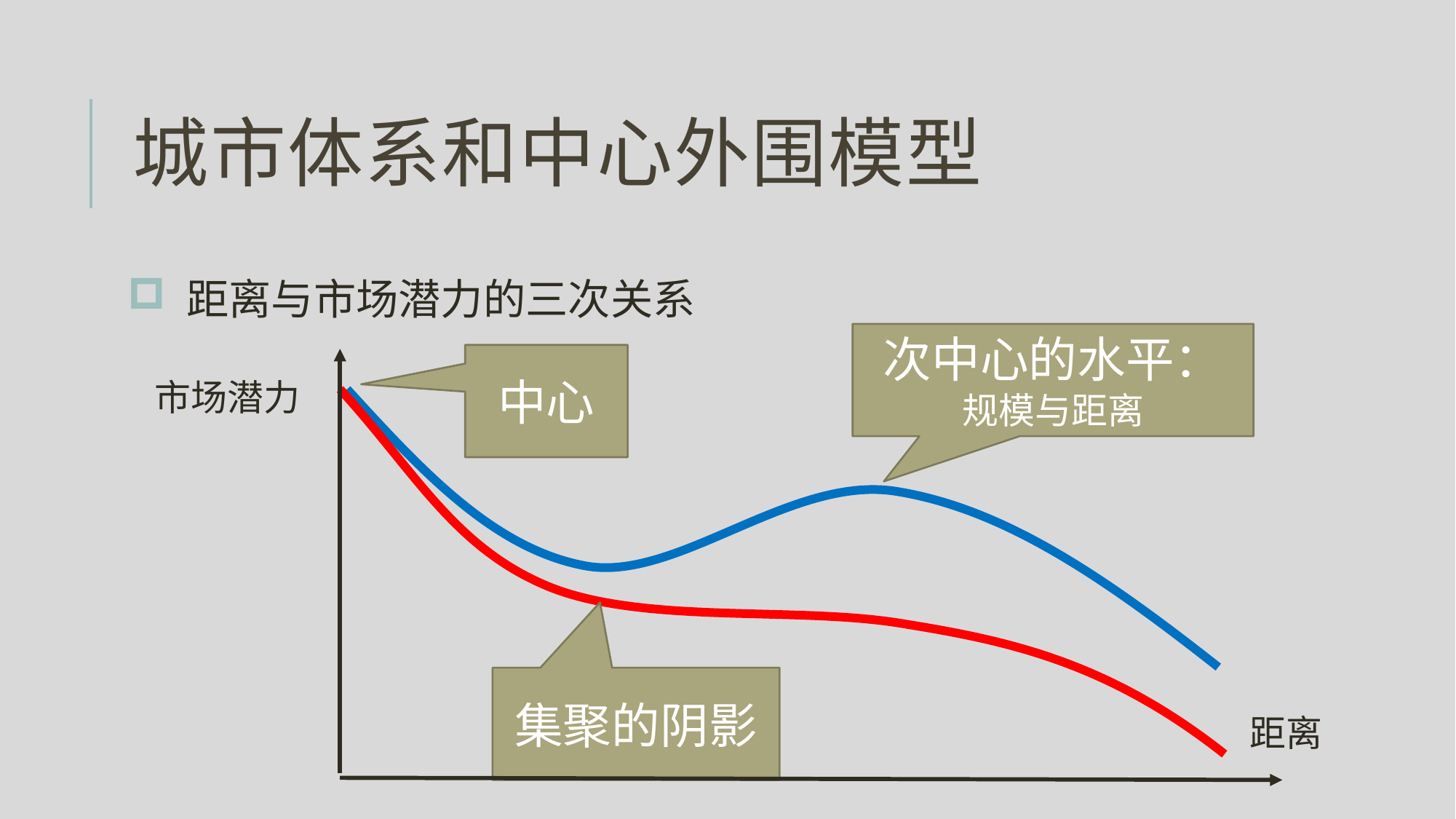

# 城市体系和中心外围模型
 距离与市场潜力的三次关系
次中心的水平：
规模与距离
中心
市场潜力

集聚的阴影
距离